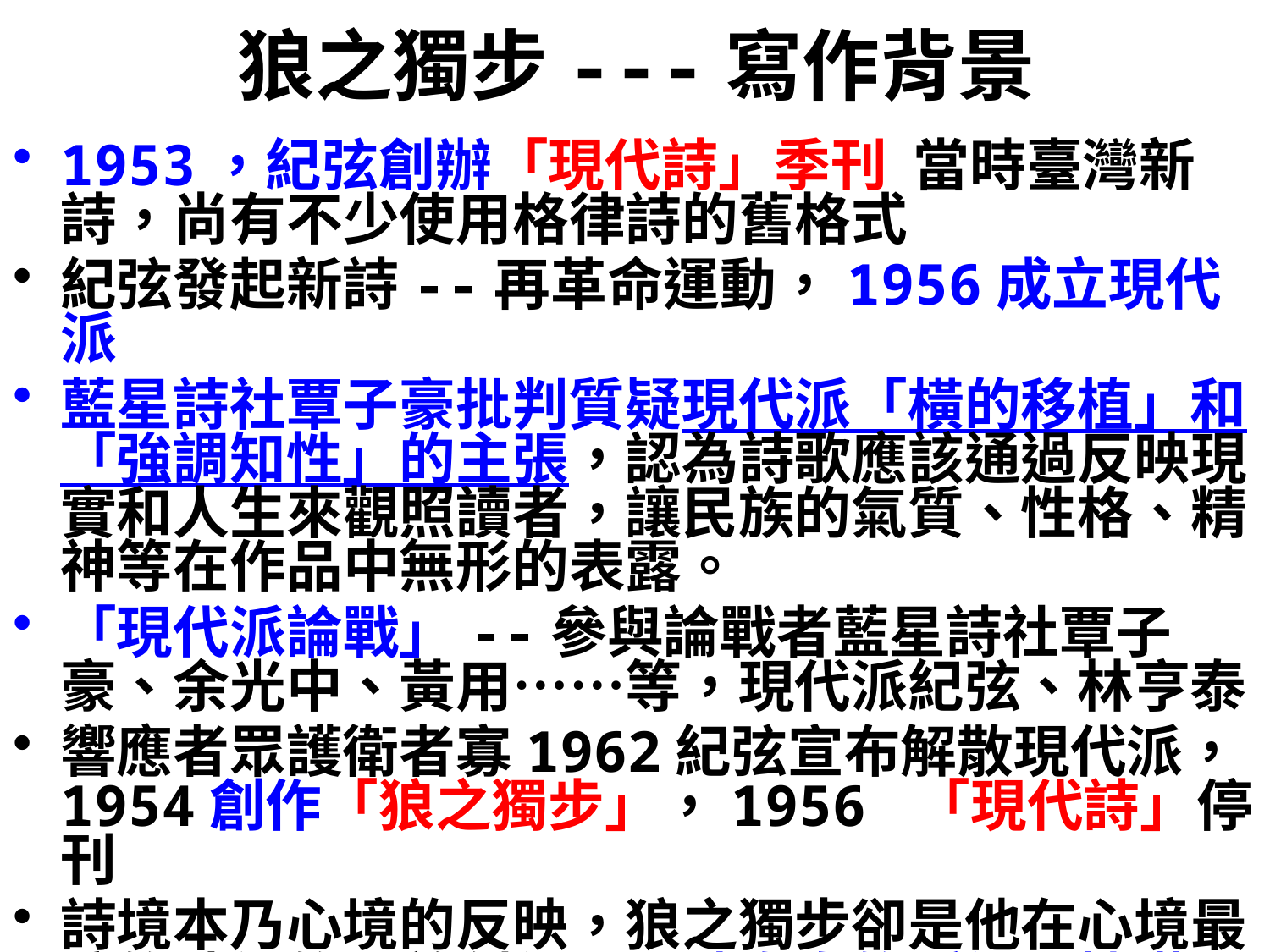

# 狼之獨步---寫作背景
1953，紀弦創辦「現代詩」季刊  當時臺灣新詩，尚有不少使用格律詩的舊格式
紀弦發起新詩--再革命運動，1956成立現代派
藍星詩社覃子豪批判質疑現代派「橫的移植」和「強調知性」的主張，認為詩歌應該通過反映現實和人生來觀照讀者，讓民族的氣質、性格、精神等在作品中無形的表露。
「現代派論戰」--參與論戰者藍星詩社覃子豪、余光中、黃用……等，現代派紀弦、林亨泰
響應者眾護衛者寡1962紀弦宣布解散現代派， 1954創作「狼之獨步」，1956 「現代詩」停刊
詩境本乃心境的反映，狼之獨步卻是他在心境最壞的時候的一首創作，反映自身的孤絕和憤懣